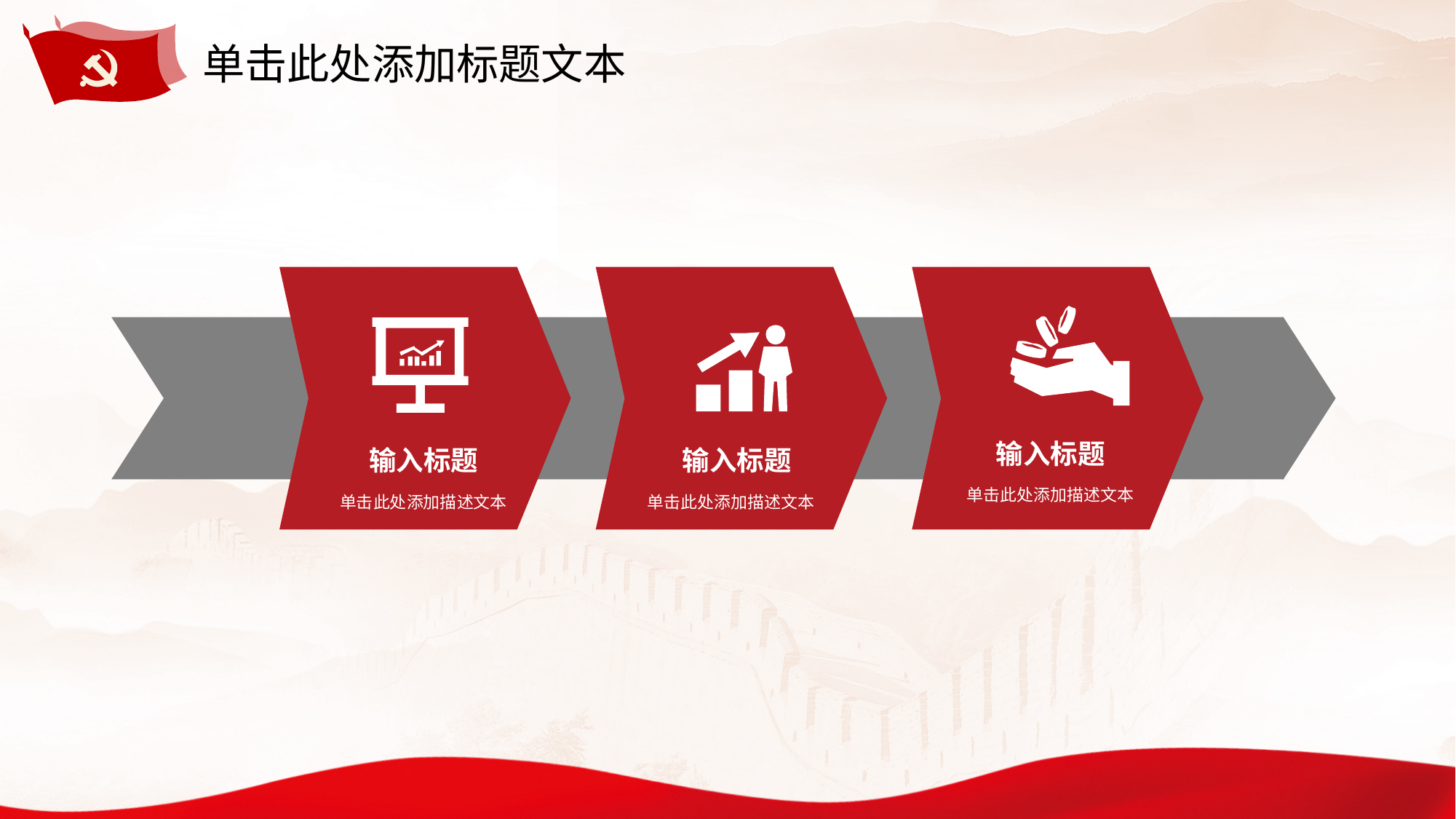

单击此处添加标题文本

输入标题
单击此处添加描述文本

输入标题
单击此处添加描述文本

输入标题
单击此处添加描述文本